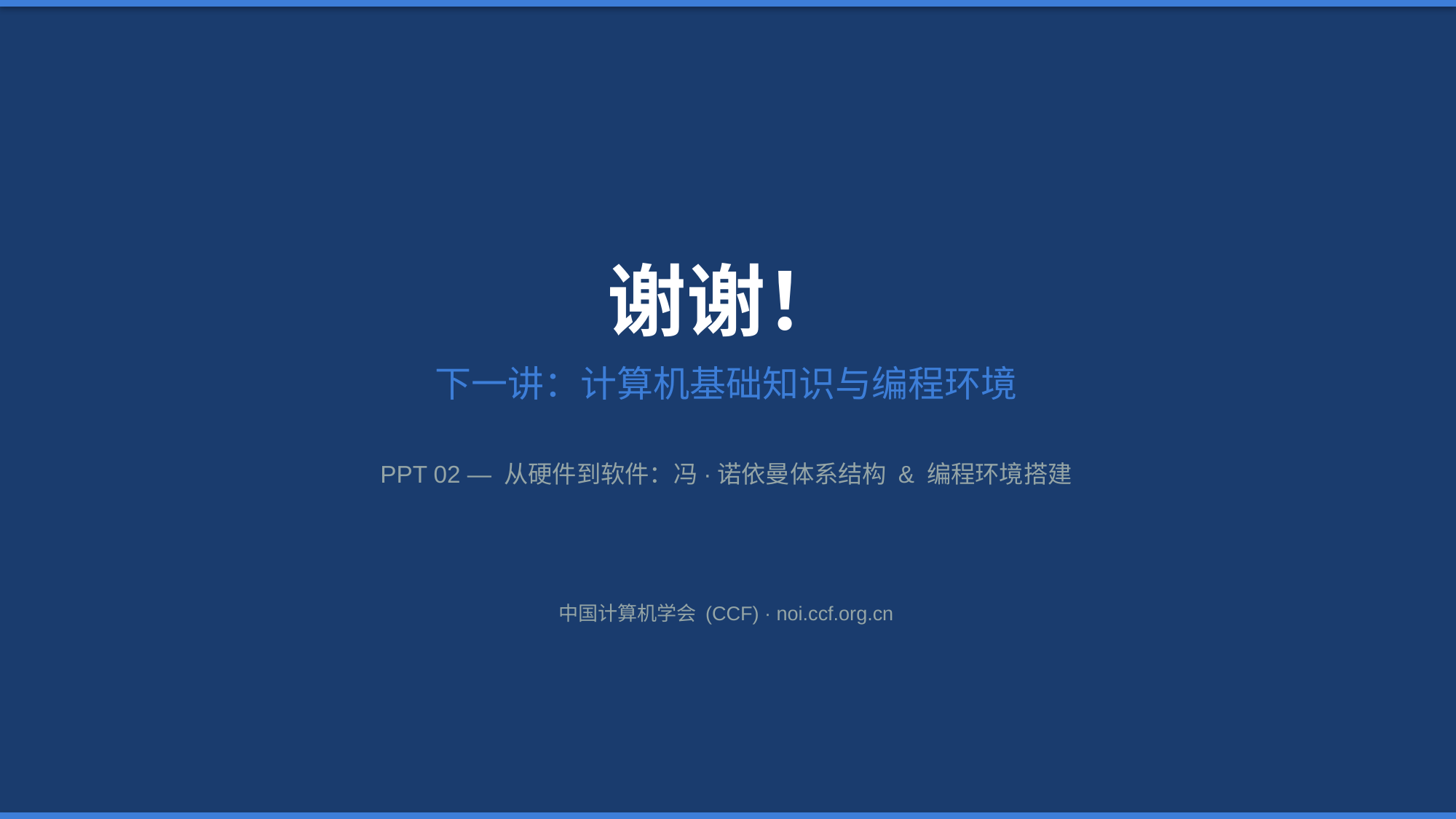

谢谢！
下一讲：计算机基础知识与编程环境
PPT 02 — 从硬件到软件：冯·诺依曼体系结构 & 编程环境搭建
中国计算机学会 (CCF) · noi.ccf.org.cn